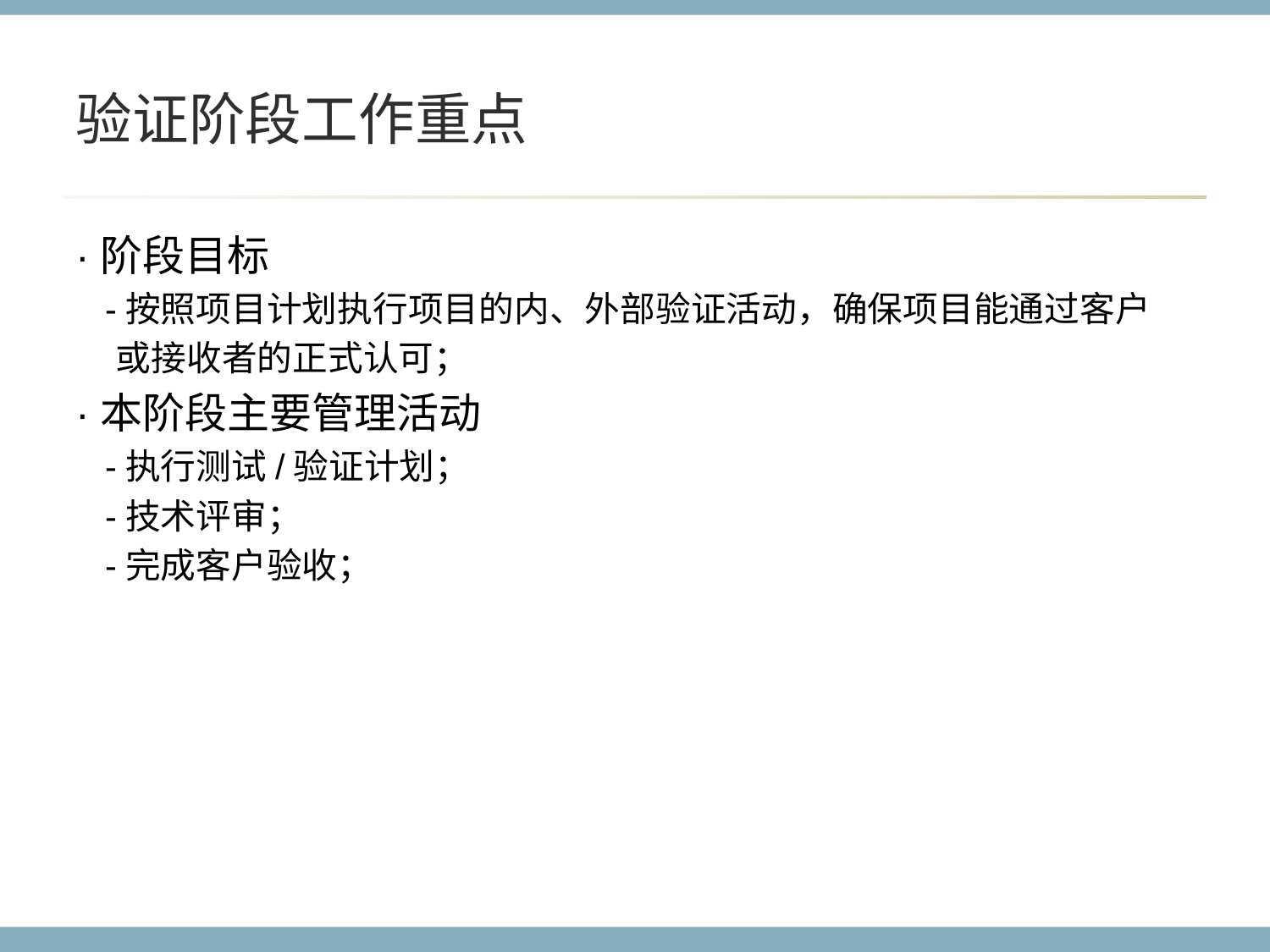

# 验证阶段工作重点
·阶段目标
   -按照项目计划执行项目的内、外部验证活动，确保项目能通过客户
    或接收者的正式认可；
·本阶段主要管理活动
   -执行测试/验证计划；
   -技术评审；
   -完成客户验收；